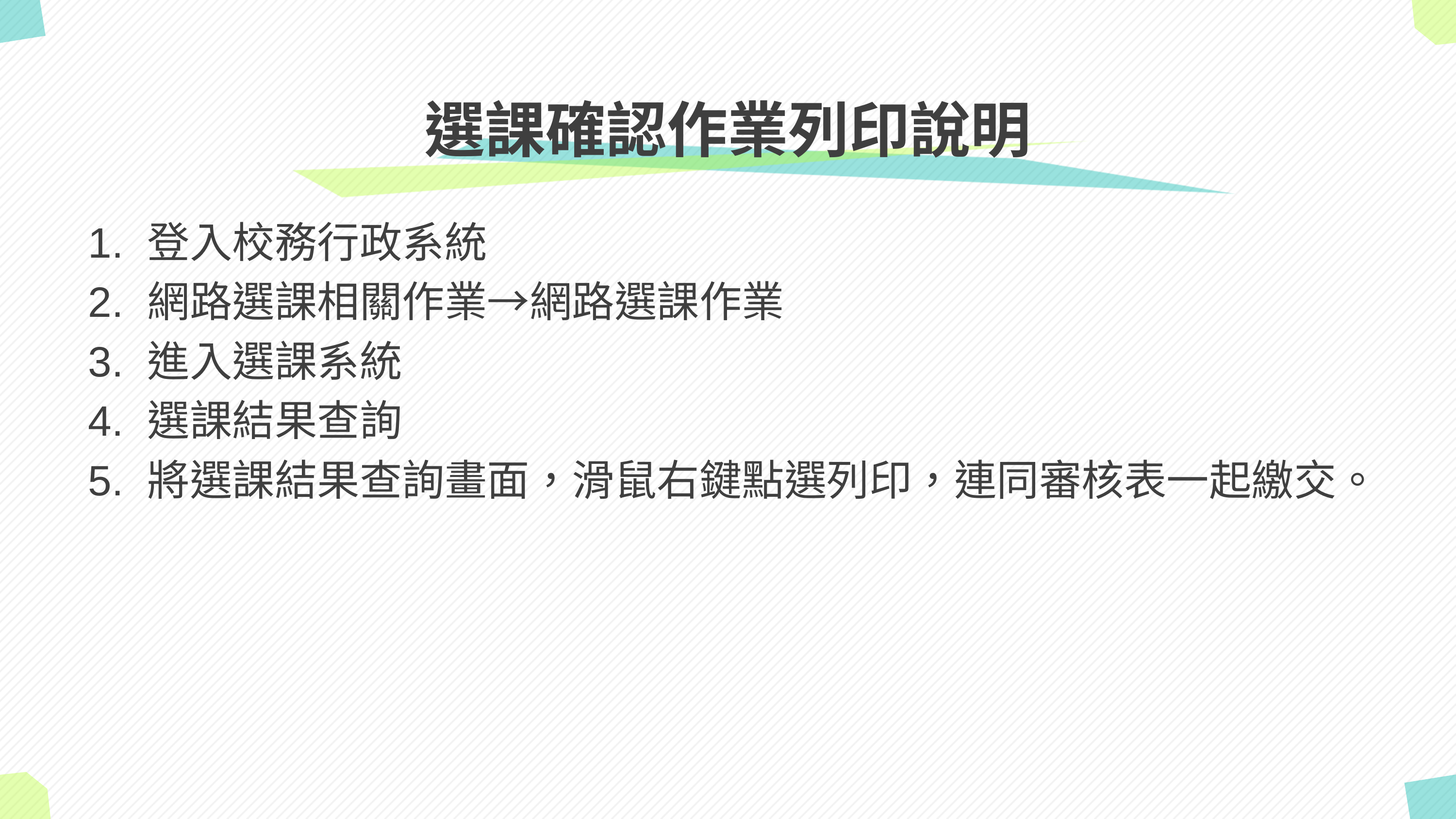

# 選課確認作業列印說明
登入校務行政系統
網路選課相關作業→網路選課作業
進入選課系統
選課結果查詢
將選課結果查詢畫面，滑鼠右鍵點選列印，連同審核表一起繳交。